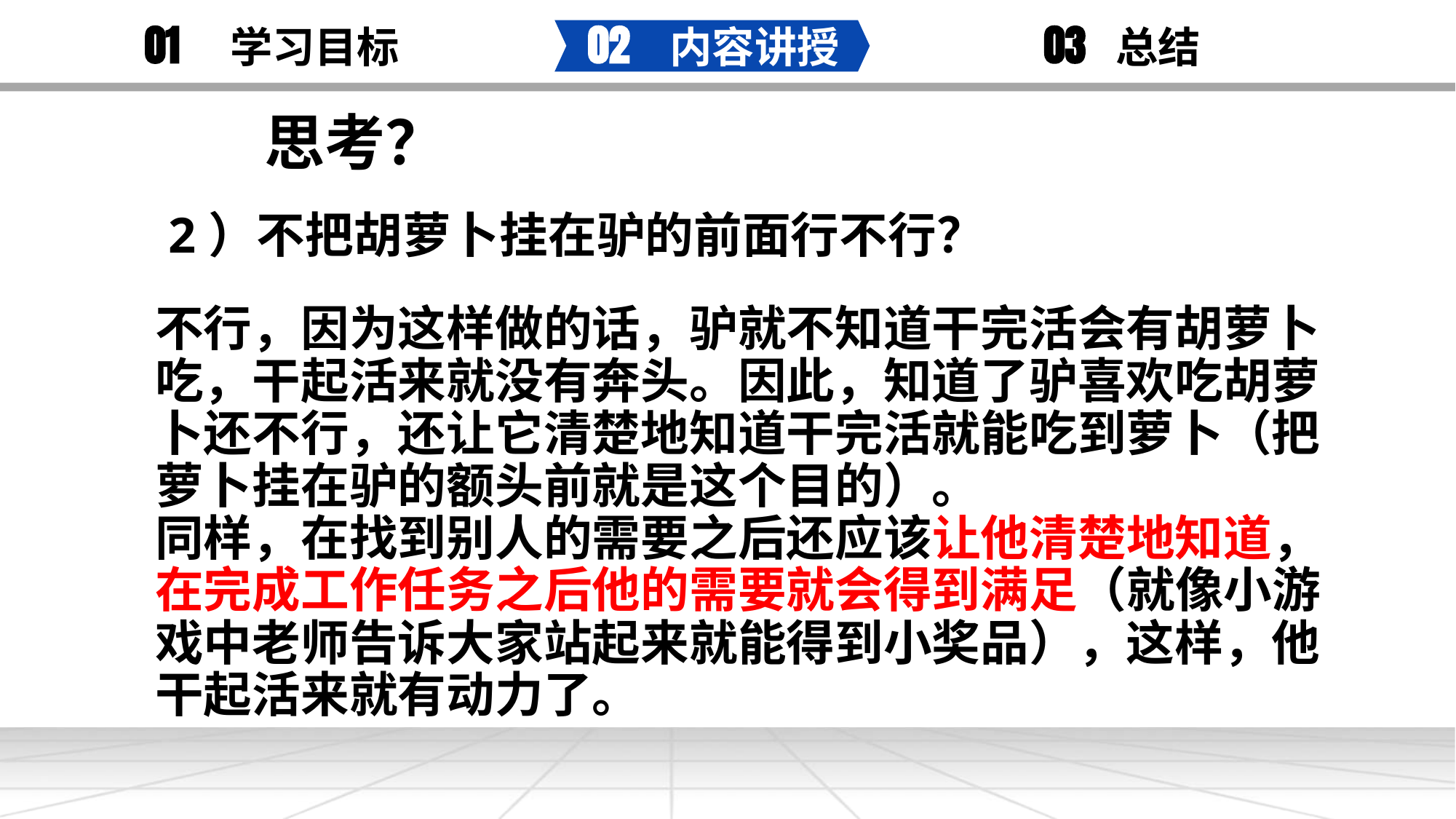

02   内容讲授
03  总结
01    学习目标

思考？
2）不把胡萝卜挂在驴的前面行不行？

不行，因为这样做的话，驴就不知道干完活会有胡萝卜吃，干起活来就没有奔头。因此，知道了驴喜欢吃胡萝卜还不行，还让它清楚地知道干完活就能吃到萝卜（把萝卜挂在驴的额头前就是这个目的）。
同样，在找到别人的需要之后还应该让他清楚地知道，在完成工作任务之后他的需要就会得到满足（就像小游戏中老师告诉大家站起来就能得到小奖品），这样，他干起活来就有动力了。